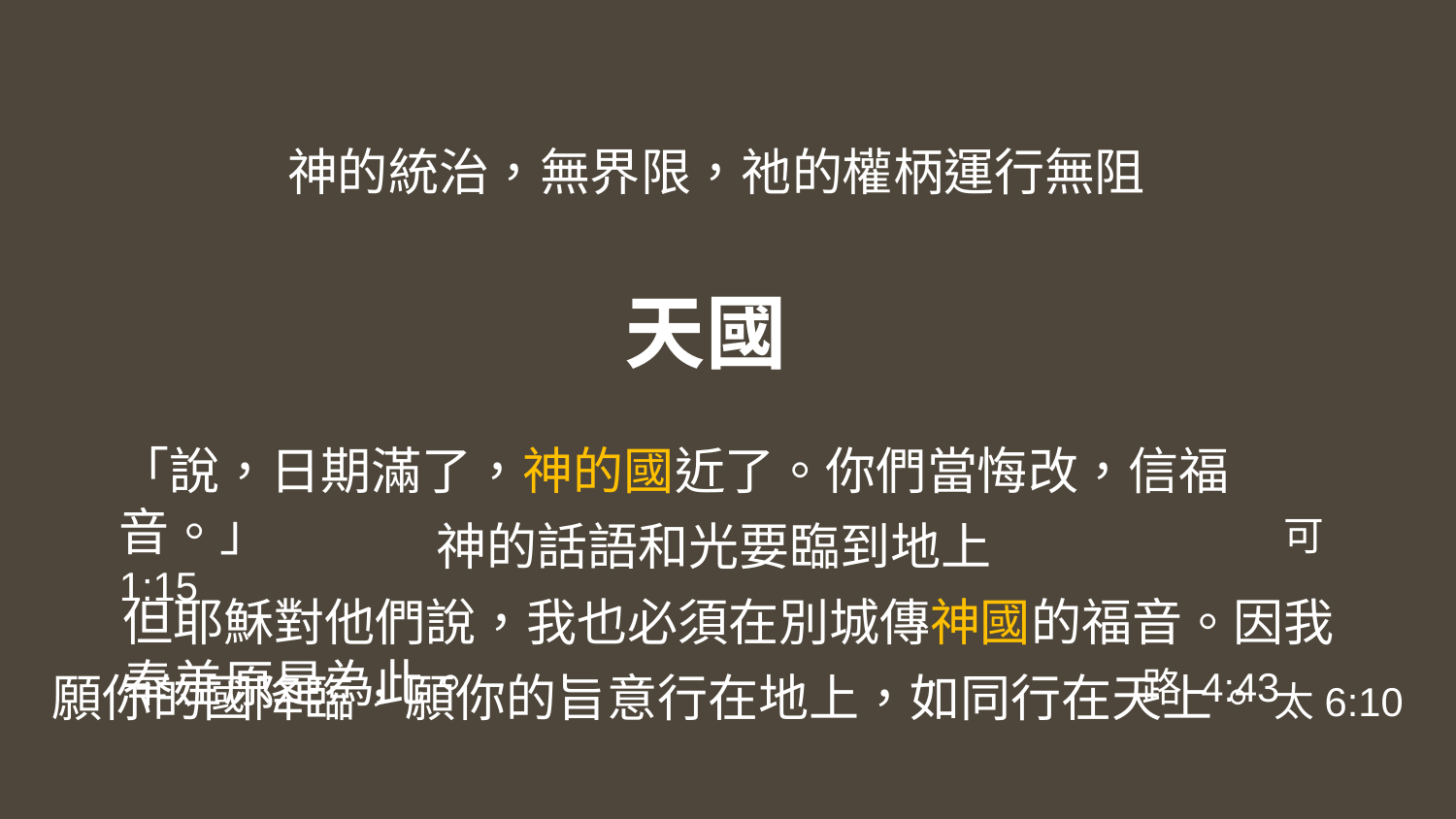

神的統治，無界限，祂的權柄運行無阻
天國
「說，日期滿了，神的國近了。你們當悔改，信福音。」 							可 1:15
神的話語和光要臨到地上
但耶穌對他們說，我也必須在別城傳神國的福音。因我奉差原是為此。	  				路 4:43
願你的國降臨，願你的旨意行在地上，如同行在天上。 太6:10